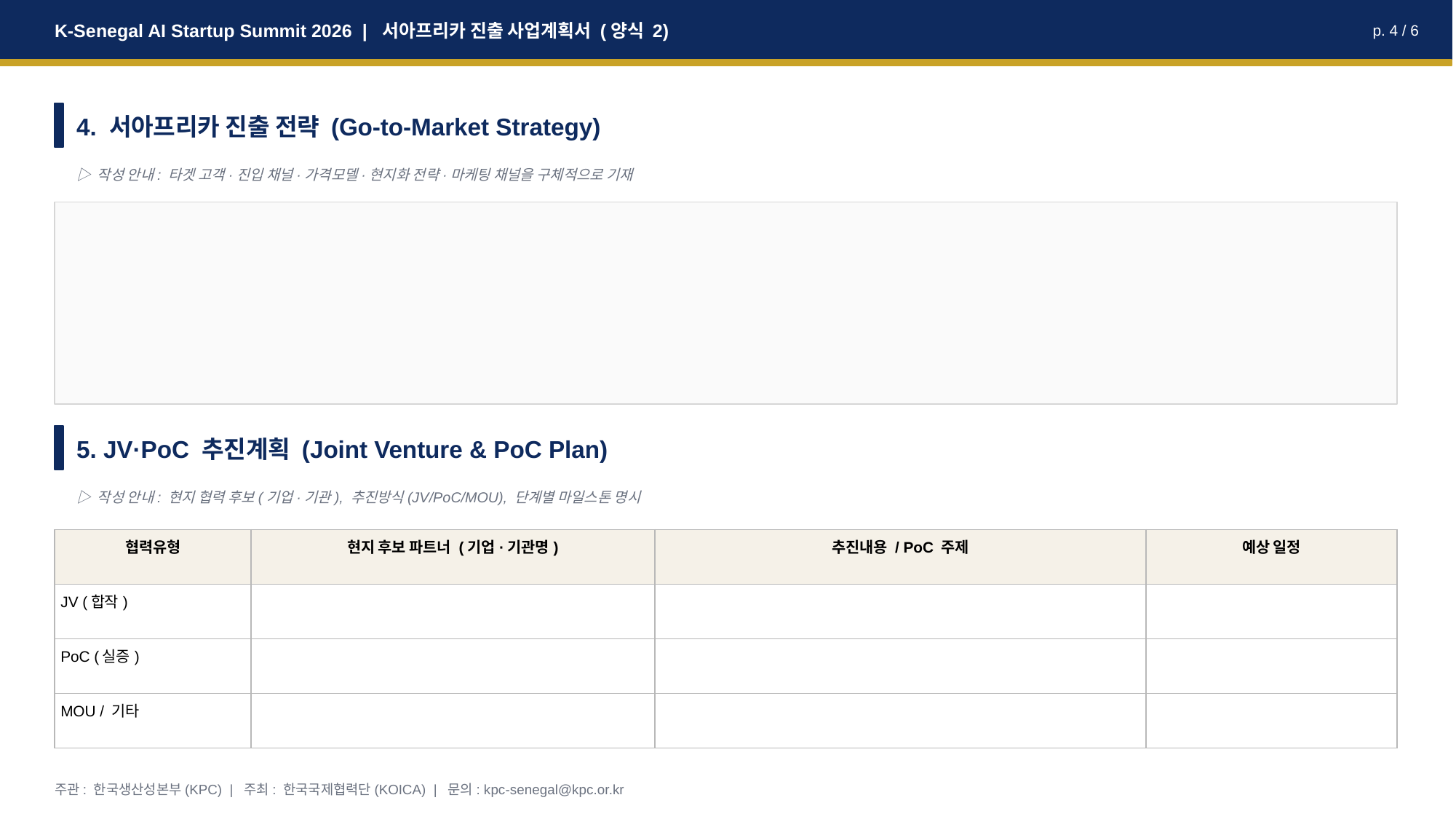

K-Senegal AI Startup Summit 2026  |  서아프리카 진출 사업계획서 (양식 2)
p. 4 / 6

4. 서아프리카 진출 전략 (Go-to-Market Strategy)

▷ 작성 안내: 타겟 고객·진입 채널·가격모델·현지화 전략·마케팅 채널을 구체적으로 기재

5. JV·PoC 추진계획 (Joint Venture & PoC Plan)

▷ 작성 안내: 현지 협력 후보(기업·기관), 추진방식(JV/PoC/MOU), 단계별 마일스톤 명시
| 협력유형 | 현지 후보 파트너 (기업·기관명) | 추진내용 / PoC 주제 | 예상 일정 |
| --- | --- | --- | --- |
| JV (합작) |  |  |  |
| PoC (실증) |  |  |  |
| MOU / 기타 |  |  |  |
주관: 한국생산성본부(KPC)  |  주최: 한국국제협력단(KOICA)  |  문의: kpc-senegal@kpc.or.kr